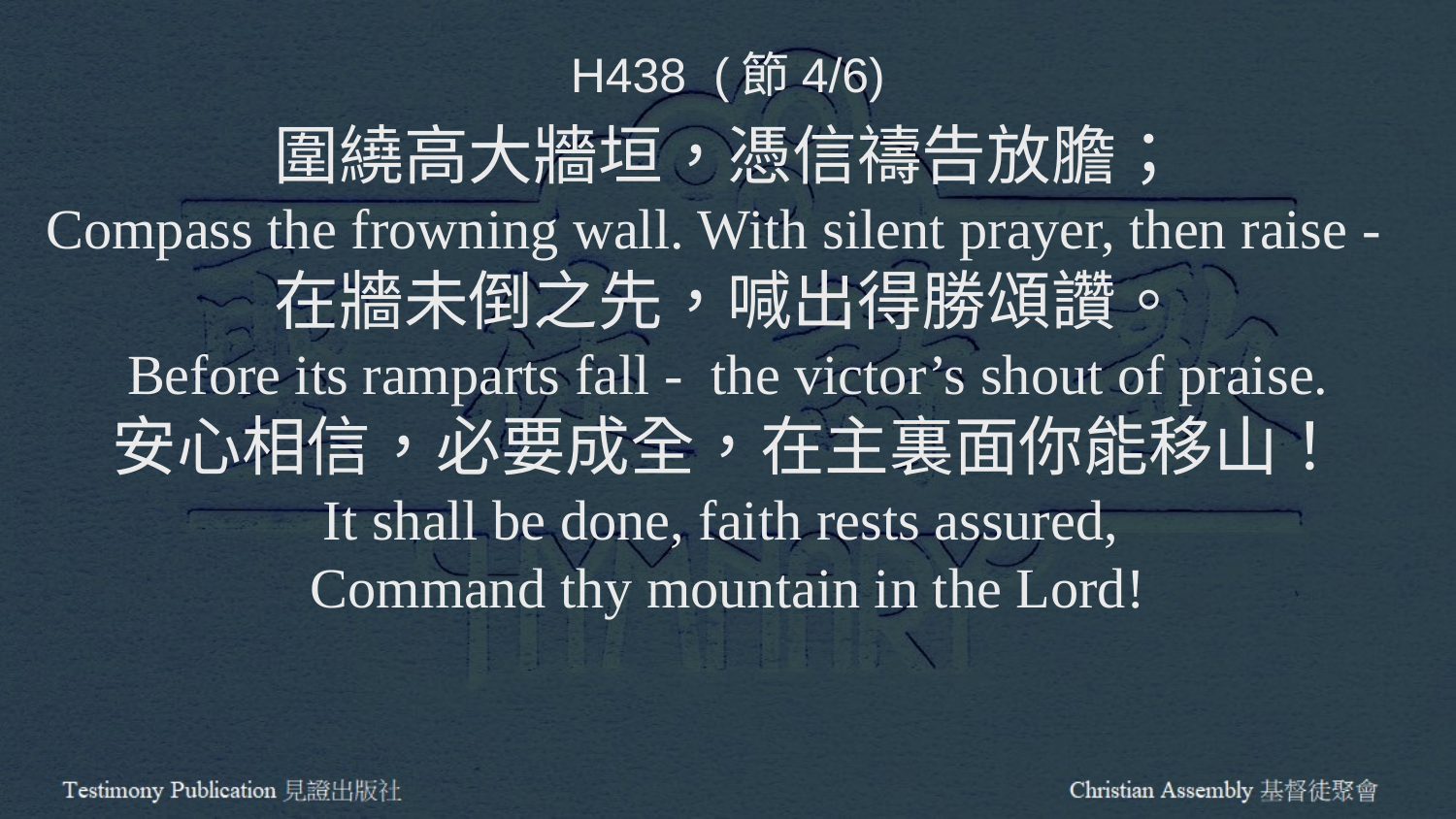

H438  (節4/6)
圍繞高大牆垣，憑信禱告放膽；
Compass the frowning wall. With silent prayer, then raise -
在牆未倒之先，喊出得勝頌讚。
Before its ramparts fall -  the victor’s shout of praise.
安心相信，必要成全，在主裏面你能移山！
It shall be done, faith rests assured,
Command thy mountain in the Lord!